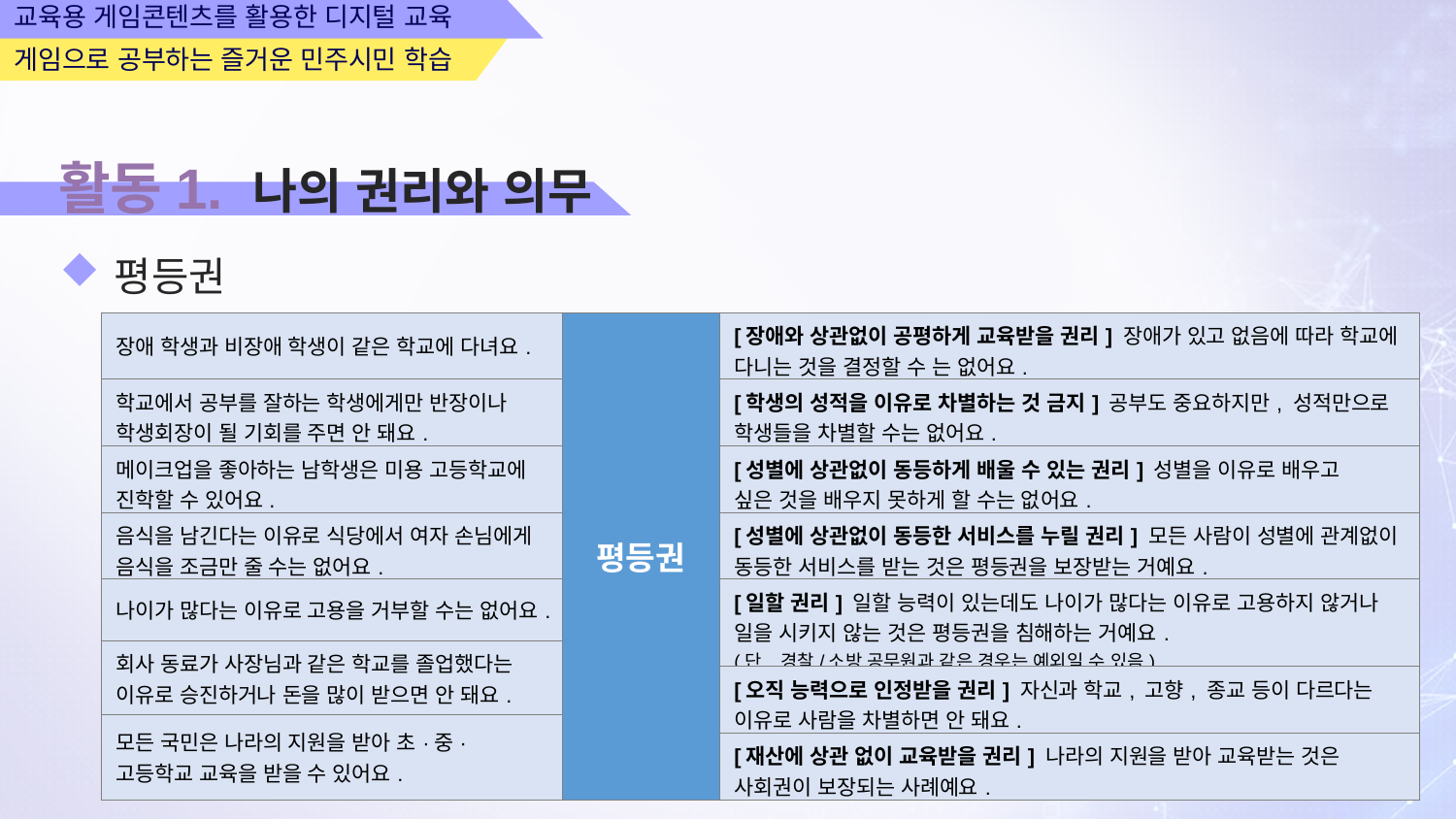

교육용 게임콘텐츠를 활용한 디지털 교육
게임으로 공부하는 즐거운 민주시민 학습

활동1. 나의 권리와 의무

평등권
| 장애 학생과 비장애 학생이 같은 학교에 다녀요. | 평등권 | [장애와 상관없이 공평하게 교육받을 권리] 장애가 있고 없음에 따라 학교에 다니는 것을 결정할 수 는 없어요. |
| --- | --- | --- |
| 학교에서 공부를 잘하는 학생에게만 반장이나 학생회장이 될 기회를 주면 안 돼요. |  | [학생의 성적을 이유로 차별하는 것 금지] 공부도 중요하지만, 성적만으로 학생들을 차별할 수는 없어요. |
| 메이크업을 좋아하는 남학생은 미용 고등학교에 진학할 수 있어요. |  | [성별에 상관없이 동등하게 배울 수 있는 권리] 성별을 이유로 배우고 싶은 것을 배우지 못하게 할 수는 없어요. |
| 음식을 남긴다는 이유로 식당에서 여자 손님에게 음식을 조금만 줄 수는 없어요. |  | [성별에 상관없이 동등한 서비스를 누릴 권리] 모든 사람이 성별에 관계없이 동등한 서비스를 받는 것은 평등권을 보장받는 거예요. |
| 나이가 많다는 이유로 고용을 거부할 수는 없어요. |  | [일할 권리] 일할 능력이 있는데도 나이가 많다는 이유로 고용하지 않거나 일을 시키지 않는 것은 평등권을 침해하는 거예요. (단, 경찰/소방 공무원과 같은 경우는 예외일 수 있음) |
| 회사 동료가 사장님과 같은 학교를 졸업했다는 이유로 승진하거나 돈을 많이 받으면 안 돼요. |  |  |
| 미술 대회에서 나의 생각을 그림으로 자유롭게 표현할 수 있어요. |  | [오직 능력으로 인정받을 권리] 자신과 학교, 고향, 종교 등이 다르다는 이유로 사람을 차별하면 안 돼요. |
| 모든 국민은 나라의 지원을 받아 초·중·고등학교 교육을 받을 수 있어요. |  |  |
| 많은 사람이 공동목적으로 평화적이고 비폭력적인 집회를 열었다면 강제로 해산시킬 수 없어요. |  | [재산에 상관 없이 교육받을 권리] 나라의 지원을 받아 교육받는 것은 사회권이 보장되는 사례예요. |